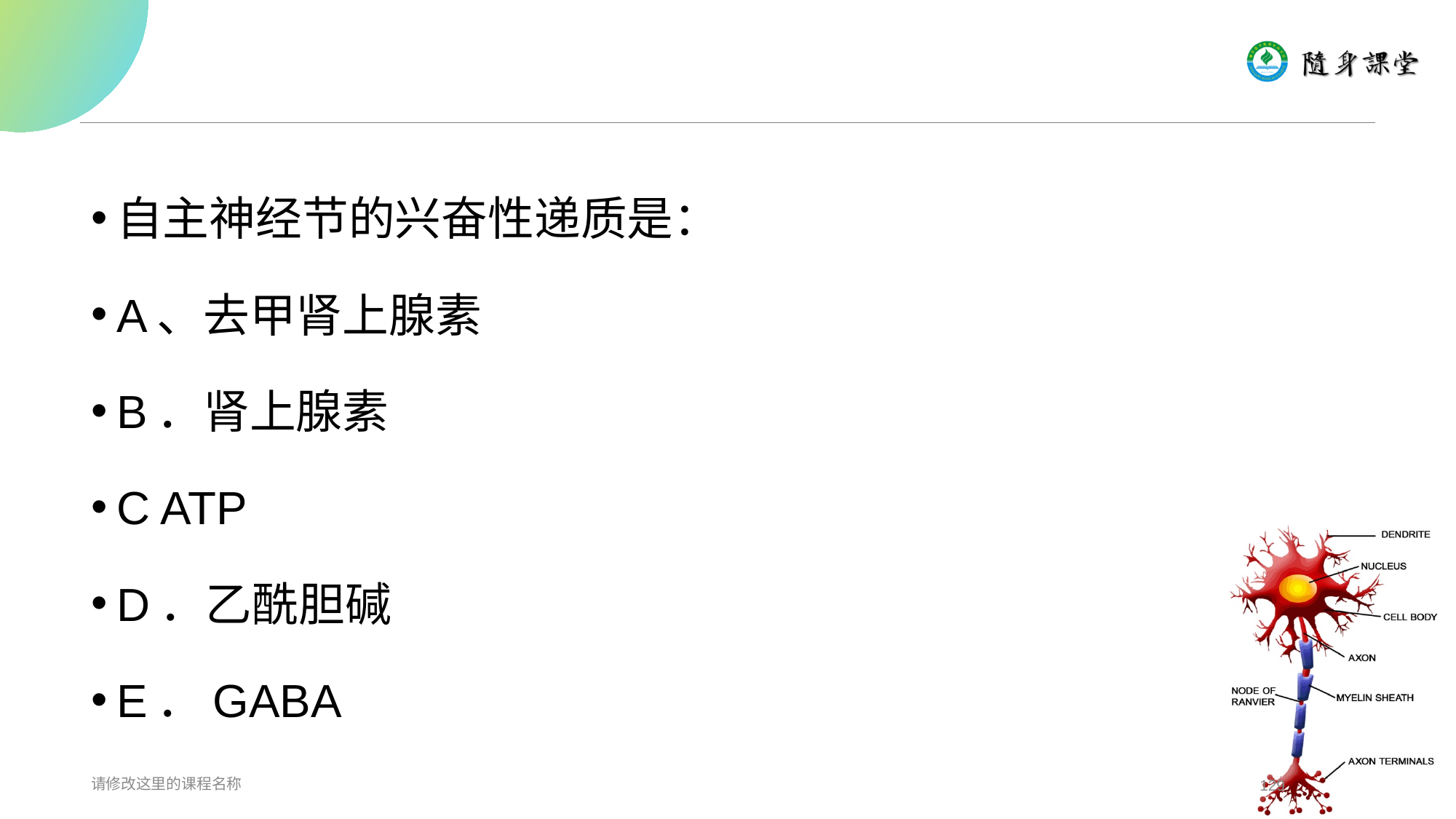

#
自主神经节的兴奋性递质是：
A、去甲肾上腺素
B．肾上腺素
C ATP
D．乙酰胆碱
E．GABA
请修改这里的课程名称
129